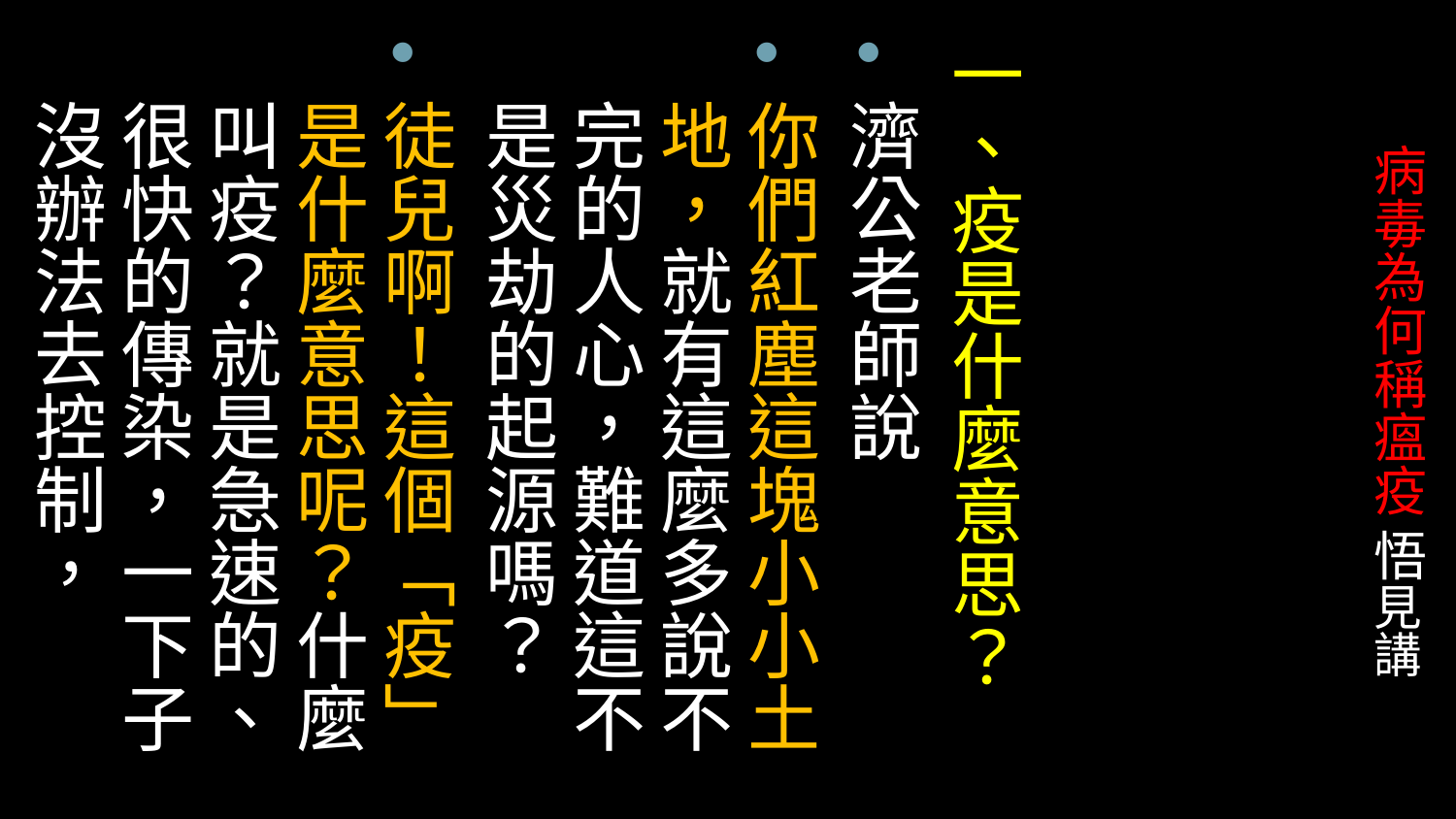

一、疫是什麼意思？
濟公老師說
你們紅塵這塊小小土地，就有這麼多說不完的人心，難道這不是災劫的起源嗎？
徒兒啊！這個「疫」是什麼意思呢？什麼叫疫？就是急速的、很快的傳染，一下子沒辦法去控制，
# 病毒為何稱瘟疫 悟見講